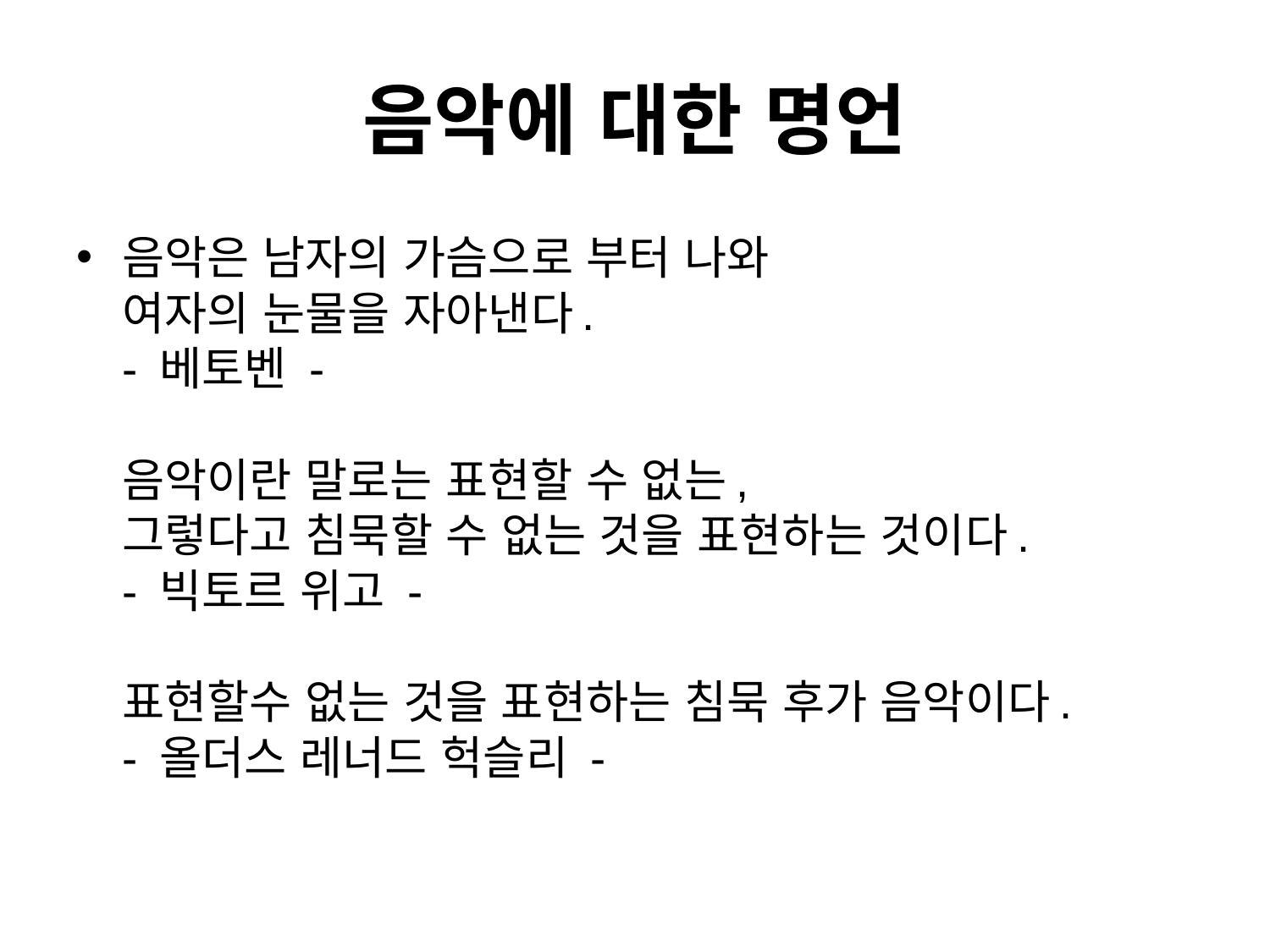

# 음악에 대한 명언
음악은 남자의 가슴으로 부터 나와
여자의 눈물을 자아낸다.
- 베토벤 -
음악이란 말로는 표현할 수 없는,
그렇다고 침묵할 수 없는 것을 표현하는 것이다.
- 빅토르 위고 -
표현할수 없는 것을 표현하는 침묵 후가 음악이다.
- 올더스 레너드 헉슬리 -